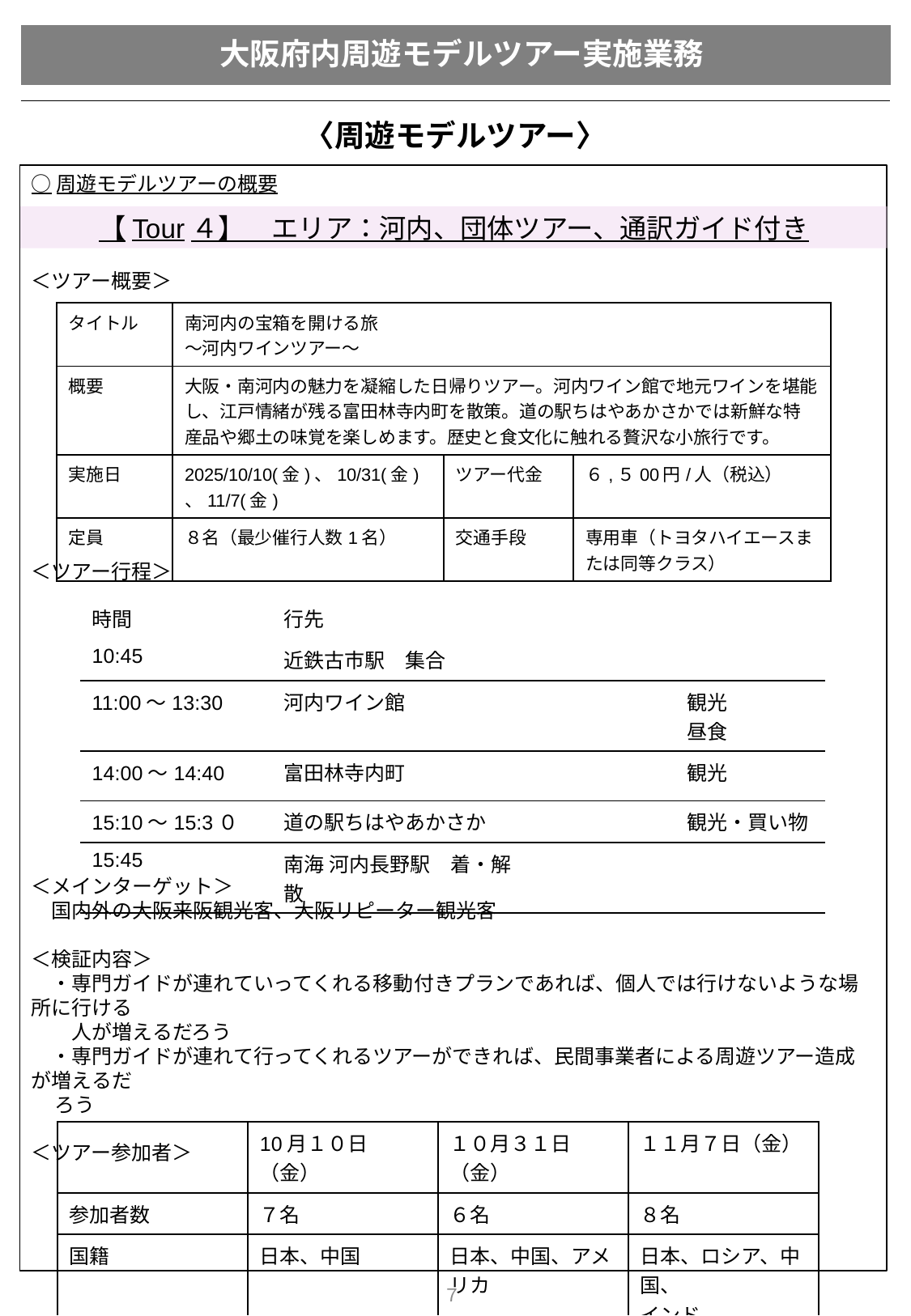

# 大阪府内周遊モデルツアー実施業務
〈周遊モデルツアー〉
○周遊モデルツアーの概要

＜ツアー概要＞

＜ツアー行程＞

＜メインターゲット＞
　国内外の大阪来阪観光客、大阪リピーター観光客

＜検証内容＞
　・専門ガイドが連れていってくれる移動付きプランであれば、個人では行けないような場所に行ける
　　人が増えるだろう
　・専門ガイドが連れて行ってくれるツアーができれば、民間事業者による周遊ツアー造成が増えるだ
    ろう

＜ツアー参加者＞
【Tour４】　エリア：河内、団体ツアー、通訳ガイド付き
| タイトル | 南河内の宝箱を開ける旅 ～河内ワインツアー～ |  |  |
| --- | --- | --- | --- |
| 概要 | 大阪・南河内の魅力を凝縮した日帰りツアー。河内ワイン館で地元ワインを堪能し、江戸情緒が残る富田林寺内町を散策。道の駅ちはやあかさかでは新鮮な特産品や郷土の味覚を楽しめます。歴史と食文化に触れる贅沢な小旅行です。 |  |  |
| 実施日 | 2025/10/10(金)、10/31(金)、11/7(金) | ツアー代金 | ６,５00円/人（税込） |
| 定員 | ８名（最少催行人数1名） | 交通手段 | 専用車（トヨタハイエースまたは同等クラス） |

| 時間 | 行先 |  |  |
| --- | --- | --- | --- |
| 10:45 | 近鉄古市駅　集合 |  |  |
| 11:00～13:30 | 河内ワイン館 |  | 観光 昼食 |
| 14:00～14:40 | 富田林寺内町 |  | 観光 |
| 15:10～15:3０ | 道の駅ちはやあかさか |  | 観光・買い物 |
| 15:45 | 南海 河内長野駅　着・解散 |  |  |
|  | 10月１０日（金） | １０月３１日（金） | １１月７日（金） |
| --- | --- | --- | --- |
| 参加者数 | ７名 | ６名 | ８名 |
| 国籍 | 日本、中国 | 日本、中国、アメリカ | 日本、ロシア、中国、 インド |
７